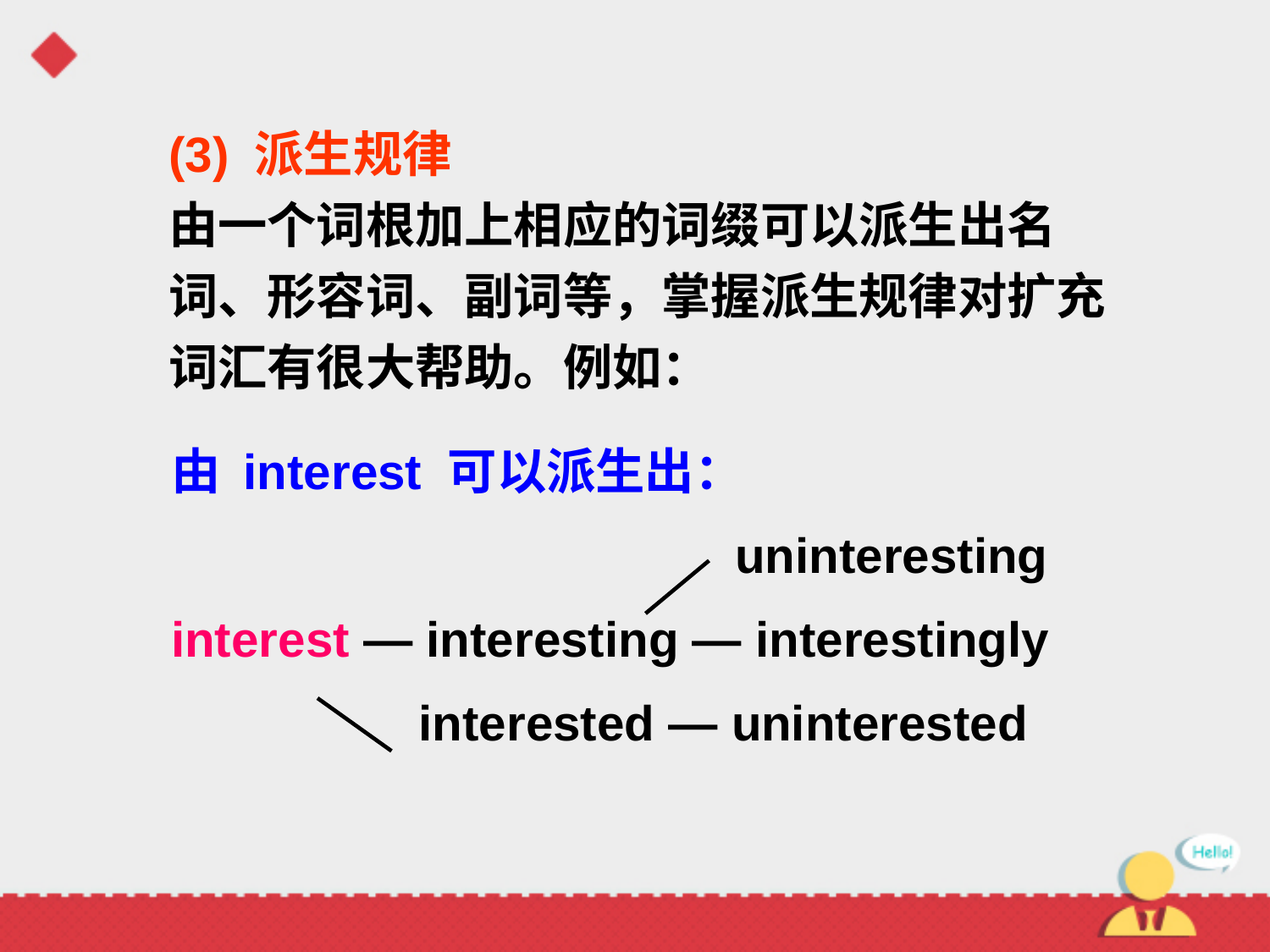

(3) 派生规律
由一个词根加上相应的词缀可以派生出名词、形容词、副词等，掌握派生规律对扩充词汇有很大帮助。例如：
由 interest 可以派生出：
                                         uninteresting
interest — interesting — interestingly
                  interested — uninterested